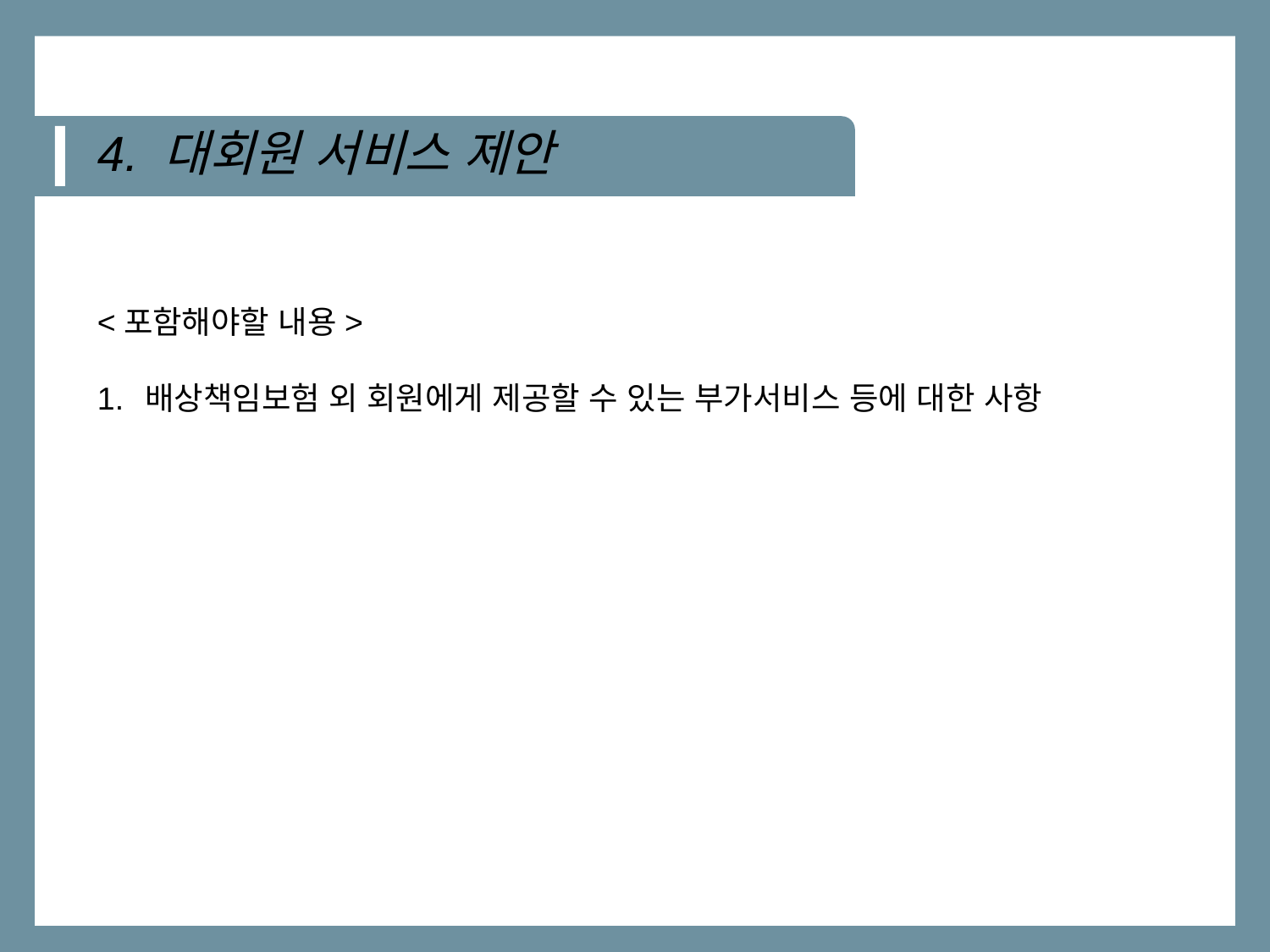

4. 대회원 서비스 제안
<포함해야할 내용>

배상책임보험 외 회원에게 제공할 수 있는 부가서비스 등에 대한 사항